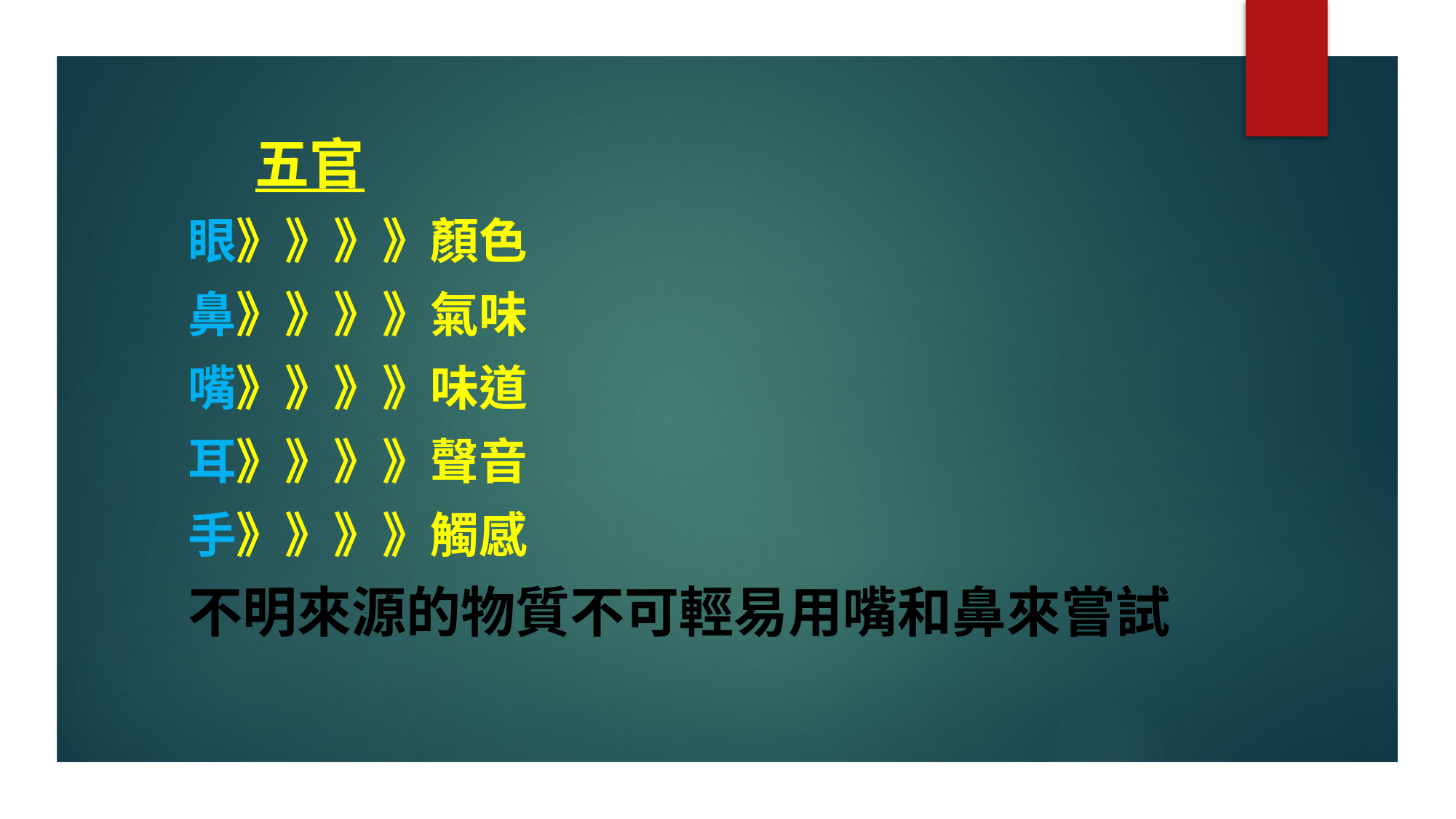

五官
眼》》》》顏色
鼻》》》》氣味
嘴》》》》味道
耳》》》》聲音
手》》》》觸感
不明來源的物質不可輕易用嘴和鼻來嘗試